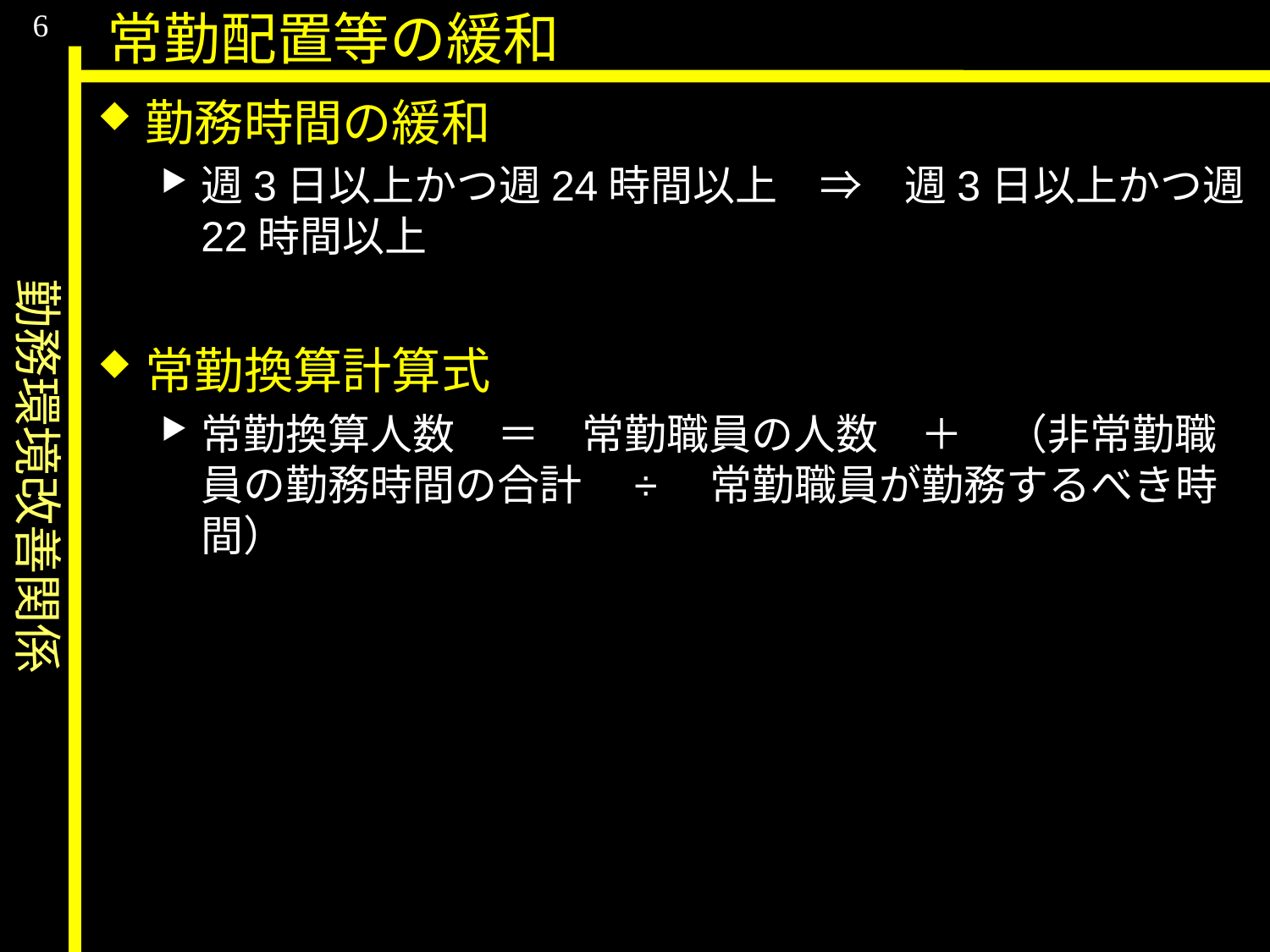

勤務環境改善関係
6
常勤配置等の緩和

勤務時間の緩和
週3日以上かつ週24時間以上　⇒　週3日以上かつ週22時間以上

常勤換算計算式
常勤換算人数　＝　常勤職員の人数　＋　（非常勤職員の勤務時間の合計　÷　常勤職員が勤務するべき時間）